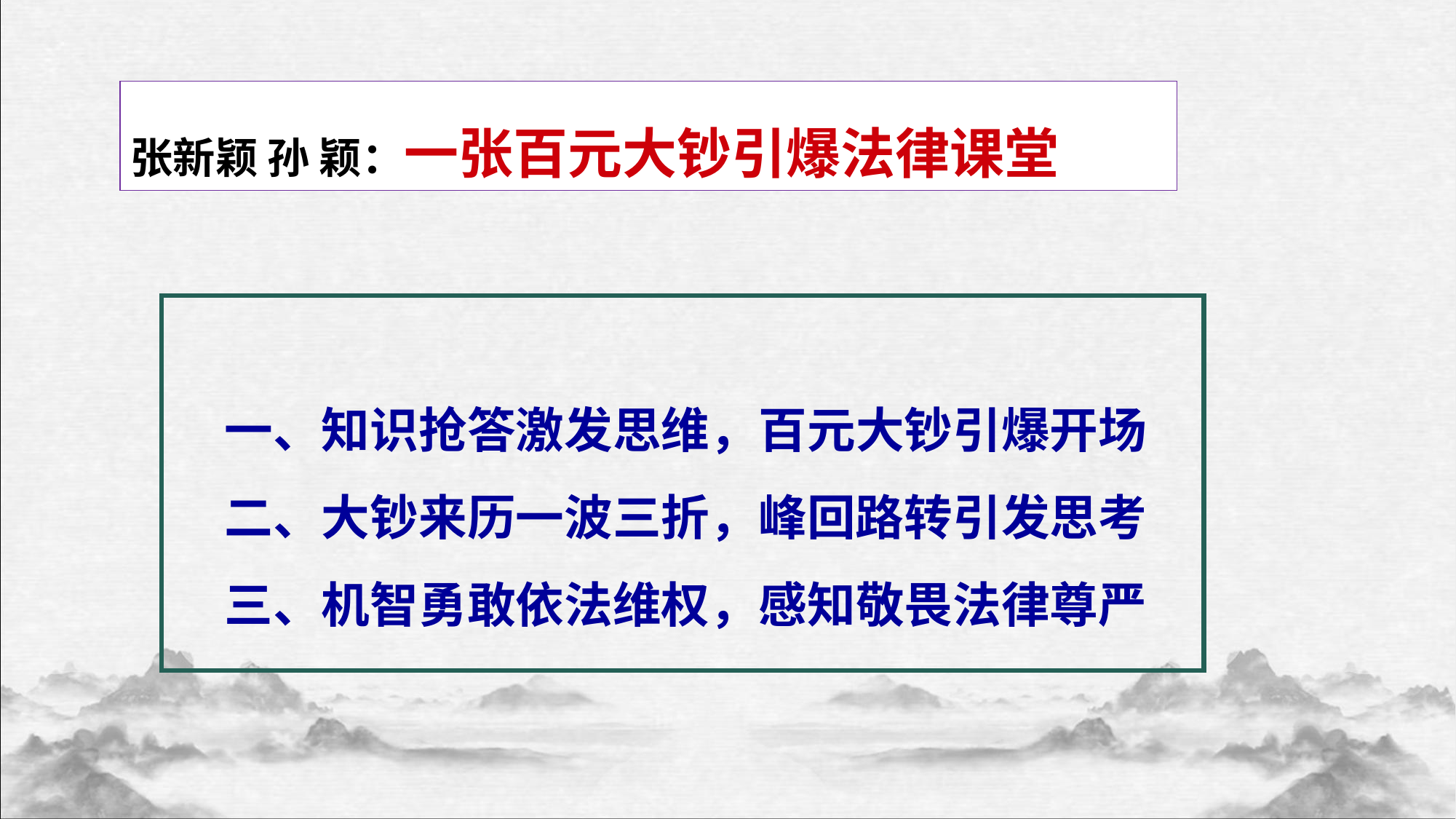

张新颖 孙 颖：一张百元大钞引爆法律课堂

一、知识抢答激发思维，百元大钞引爆开场
二、大钞来历一波三折，峰回路转引发思考
三、机智勇敢依法维权，感知敬畏法律尊严